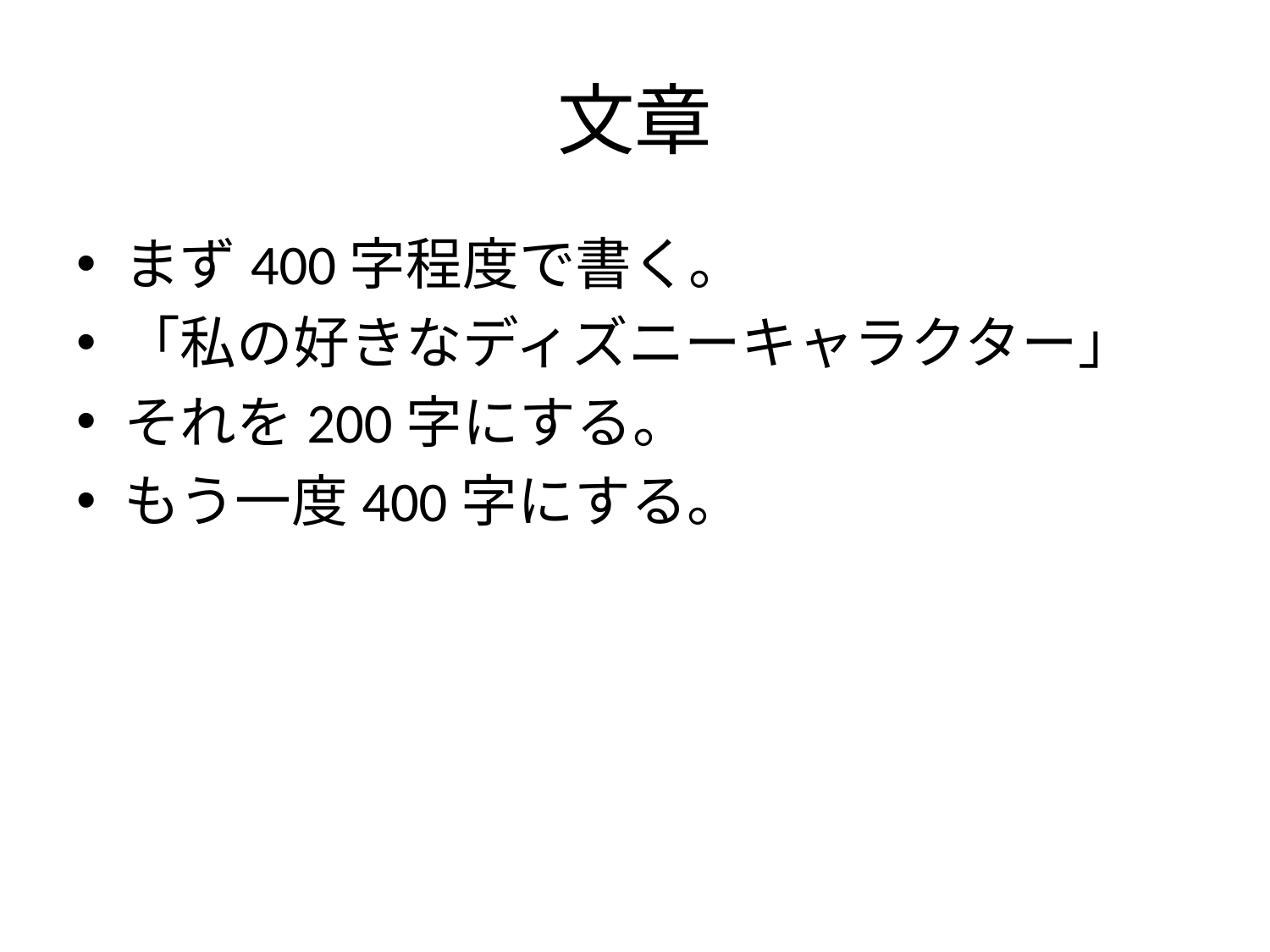

# 文章
まず400字程度で書く。
「私の好きなディズニーキャラクター」
それを200字にする。
もう一度400字にする。